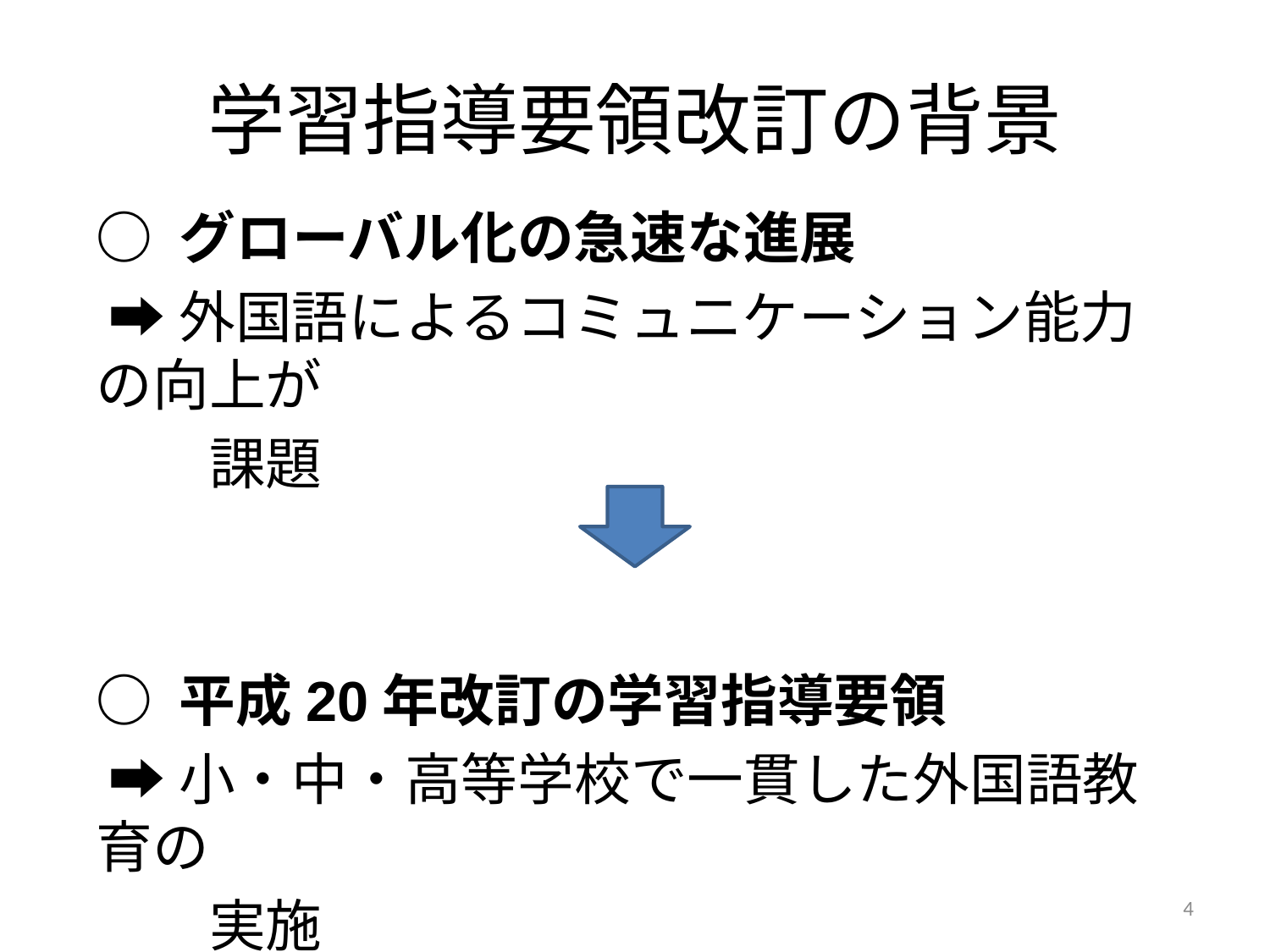

# 学習指導要領改訂の背景
○ グローバル化の急速な進展
 ➡外国語によるコミュニケーション能力の向上が
　　課題

○ 平成20年改訂の学習指導要領
 ➡小・中・高等学校で一貫した外国語教育の
　　実施

4